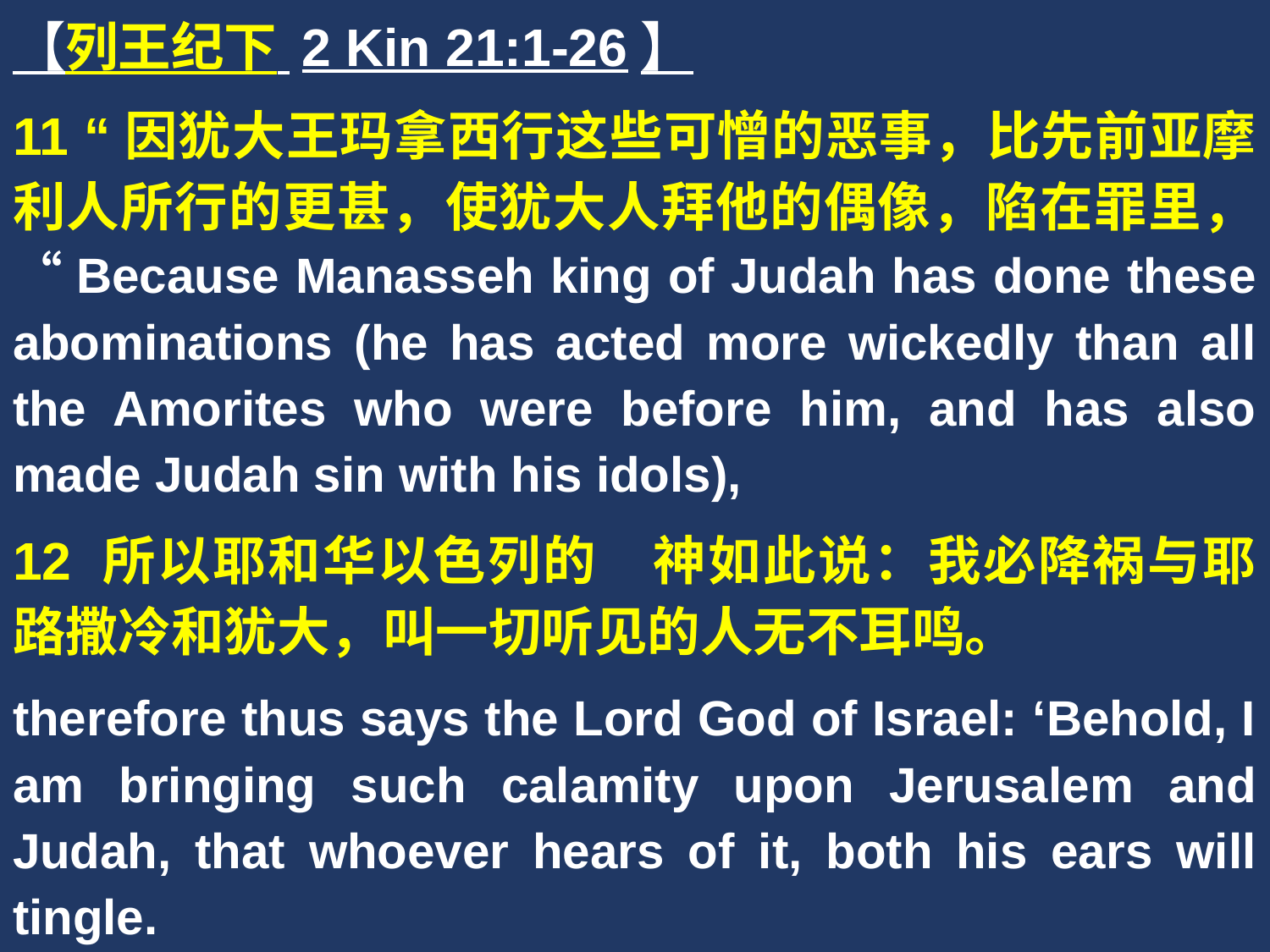

【列王纪下 2 Kin 21:1-26】
11 “因犹大王玛拿西行这些可憎的恶事，比先前亚摩利人所行的更甚，使犹大人拜他的偶像，陷在罪里，“Because Manasseh king of Judah has done these abominations (he has acted more wickedly than all the Amorites who were before him, and has also made Judah sin with his idols),
12 所以耶和华以色列的　神如此说：我必降祸与耶路撒冷和犹大，叫一切听见的人无不耳鸣。
therefore thus says the Lord God of Israel: ‘Behold, I am bringing such calamity upon Jerusalem and Judah, that whoever hears of it, both his ears will tingle.